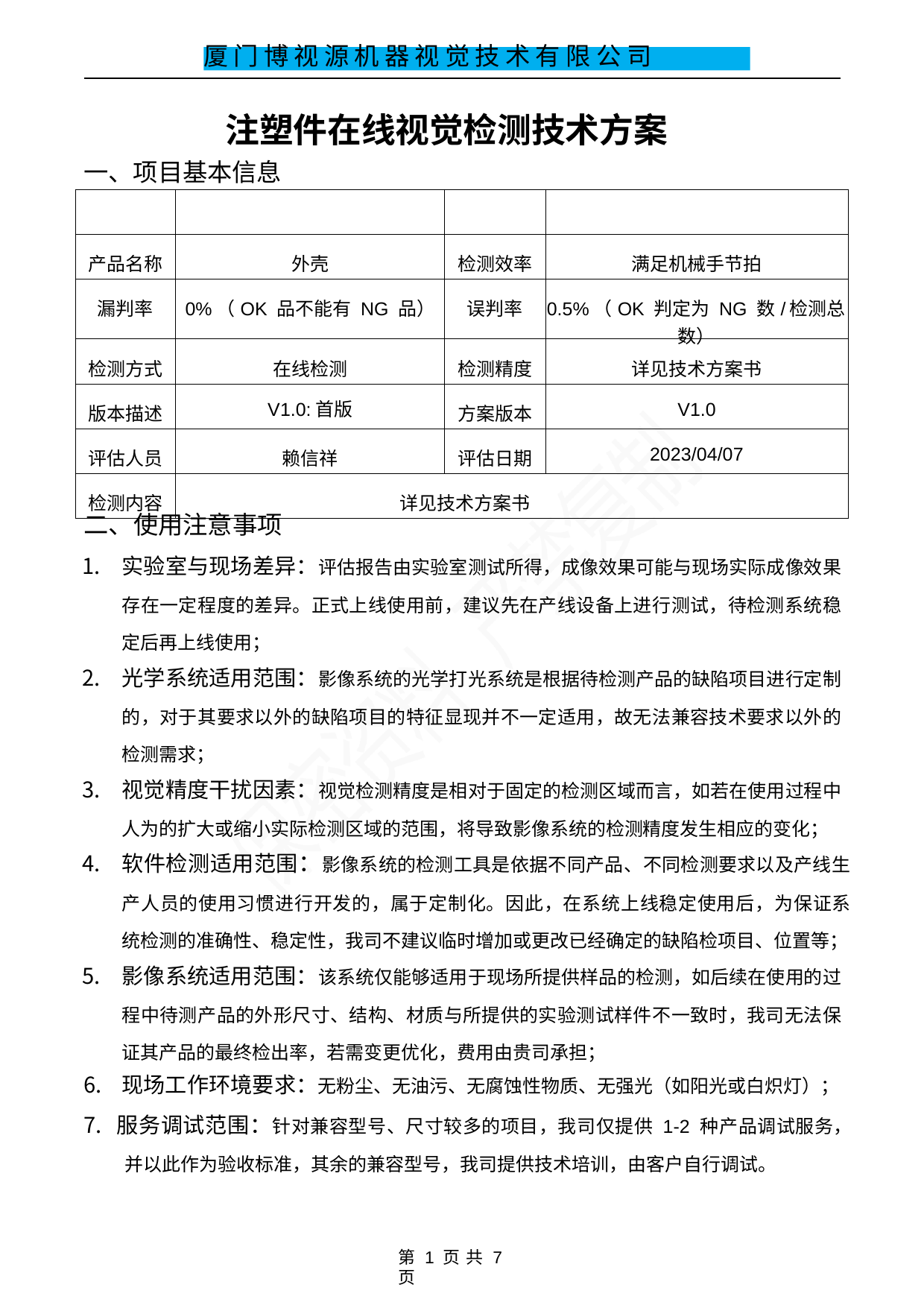

厦 门 博 视 源 机 器 视 觉 技 术 有 限 公 司

注塑件在线视觉检测技术方案
一、项目基本信息
|  |  |  |  |
| --- | --- | --- | --- |
| 产品名称 | 外壳 | 检测效率 | 满足机械手节拍 |
| 漏判率 | 0%（OK 品不能有 NG 品） | 误判率 | 0.5%（OK 判定为 NG 数/检测总数） |
| 检测方式 | 在线检测 | 检测精度 | 详见技术方案书 |
| 版本描述 | V1.0:首版 | 方案版本 | V1.0 |
| 评估人员 | 赖信祥 | 评估日期 | 2023/04/07 |
| 检测内容 | 详见技术方案书 |  |  |
二、使用注意事项
实验室与现场差异：评估报告由实验室测试所得，成像效果可能与现场实际成像效果 存在一定程度的差异。正式上线使用前，建议先在产线设备上进行测试，待检测系统稳 定后再上线使用；
光学系统适用范围：影像系统的光学打光系统是根据待检测产品的缺陷项目进行定制 的，对于其要求以外的缺陷项目的特征显现并不一定适用，故无法兼容技术要求以外的 检测需求；
视觉精度干扰因素：视觉检测精度是相对于固定的检测区域而言，如若在使用过程中 人为的扩大或缩小实际检测区域的范围，将导致影像系统的检测精度发生相应的变化；
软件检测适用范围：影像系统的检测工具是依据不同产品、不同检测要求以及产线生 产人员的使用习惯进行开发的，属于定制化。因此，在系统上线稳定使用后，为保证系 统检测的准确性、稳定性，我司不建议临时增加或更改已经确定的缺陷检项目、位置等；
影像系统适用范围：该系统仅能够适用于现场所提供样品的检测，如后续在使用的过 程中待测产品的外形尺寸、结构、材质与所提供的实验测试样件不一致时，我司无法保 证其产品的最终检出率，若需变更优化，费用由贵司承担；
现场工作环境要求：无粉尘、无油污、无腐蚀性物质、无强光（如阳光或白炽灯）；
服务调试范围：针对兼容型号、尺寸较多的项目，我司仅提供 1-2 种产品调试服务，  并以此作为验收标准，其余的兼容型号，我司提供技术培训，由客户自行调试。
第 1 页 共 7 页